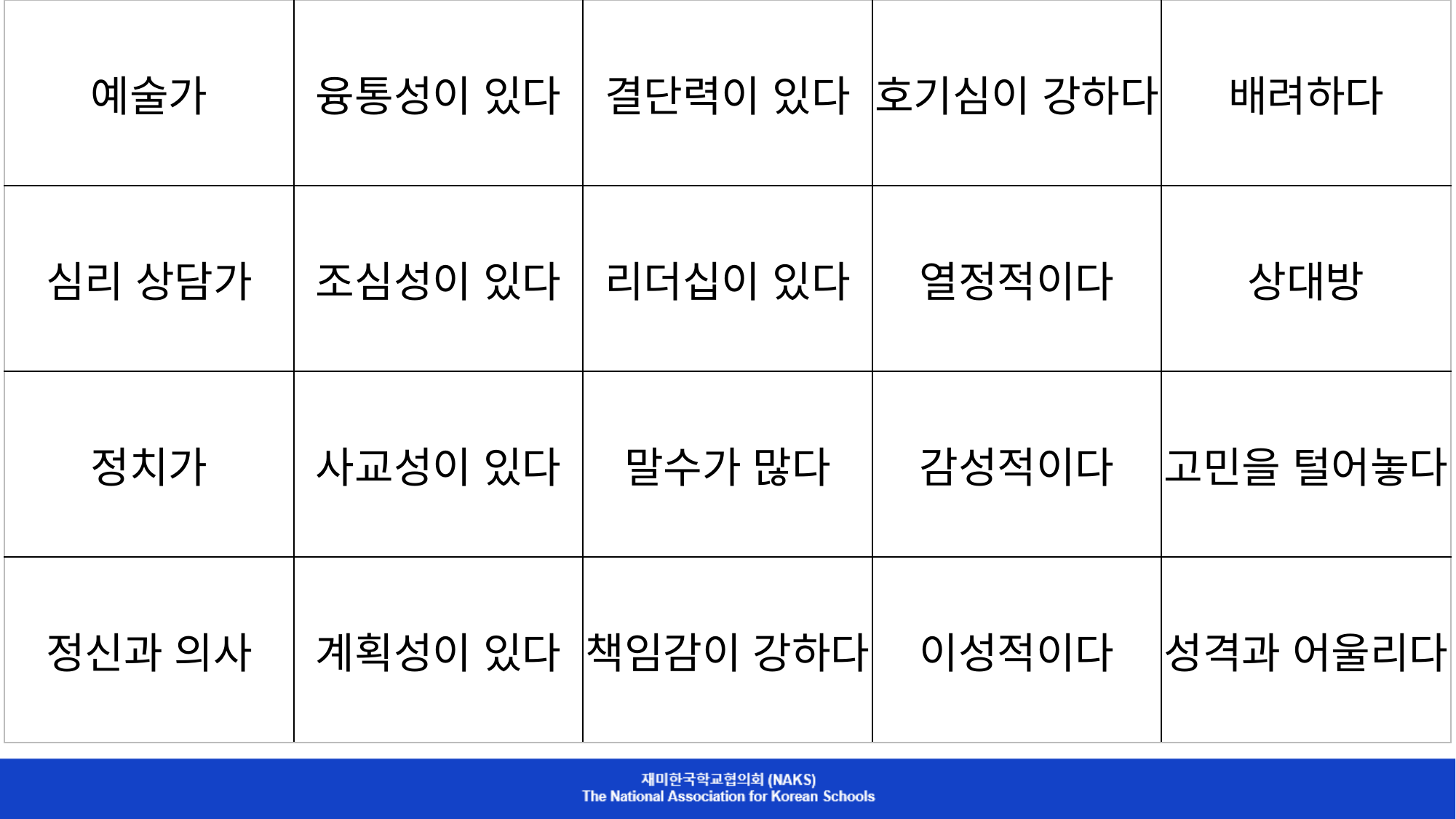

| 예술가 | 융통성이 있다 | 결단력이 있다 | 호기심이 강하다 | 배려하다 |
| --- | --- | --- | --- | --- |
| 심리 상담가 | 조심성이 있다 | 리더십이 있다 | 열정적이다 | 상대방 |
| 정치가 | 사교성이 있다 | 말수가 많다 | 감성적이다 | 고민을 털어놓다 |
| 정신과 의사 | 계획성이 있다 | 책임감이 강하다 | 이성적이다 | 성격과 어울리다 |